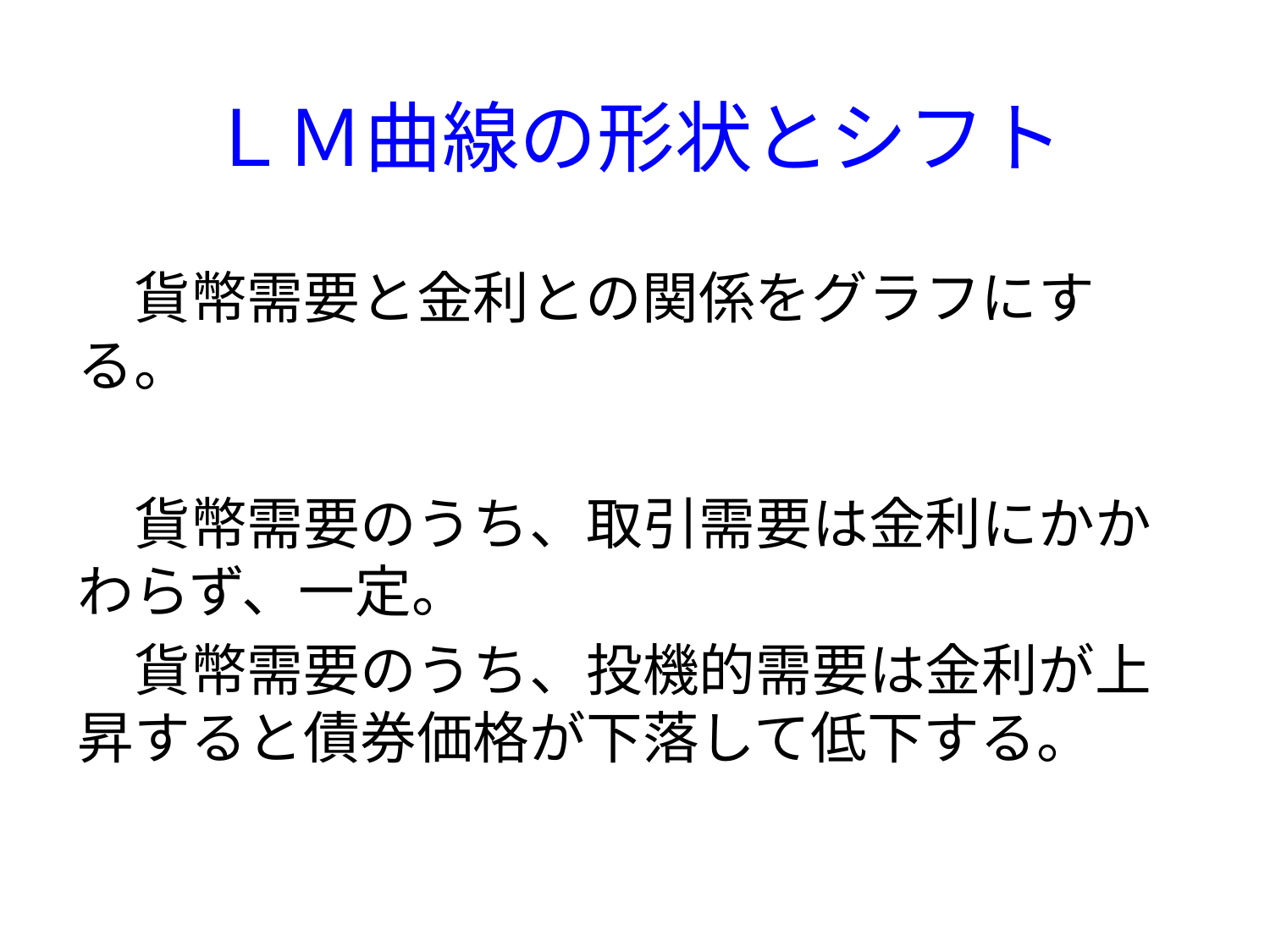

# ＬＭ曲線の形状とシフト
　貨幣需要と金利との関係をグラフにする。

　貨幣需要のうち、取引需要は金利にかかわらず、一定。
　貨幣需要のうち、投機的需要は金利が上昇すると債券価格が下落して低下する。